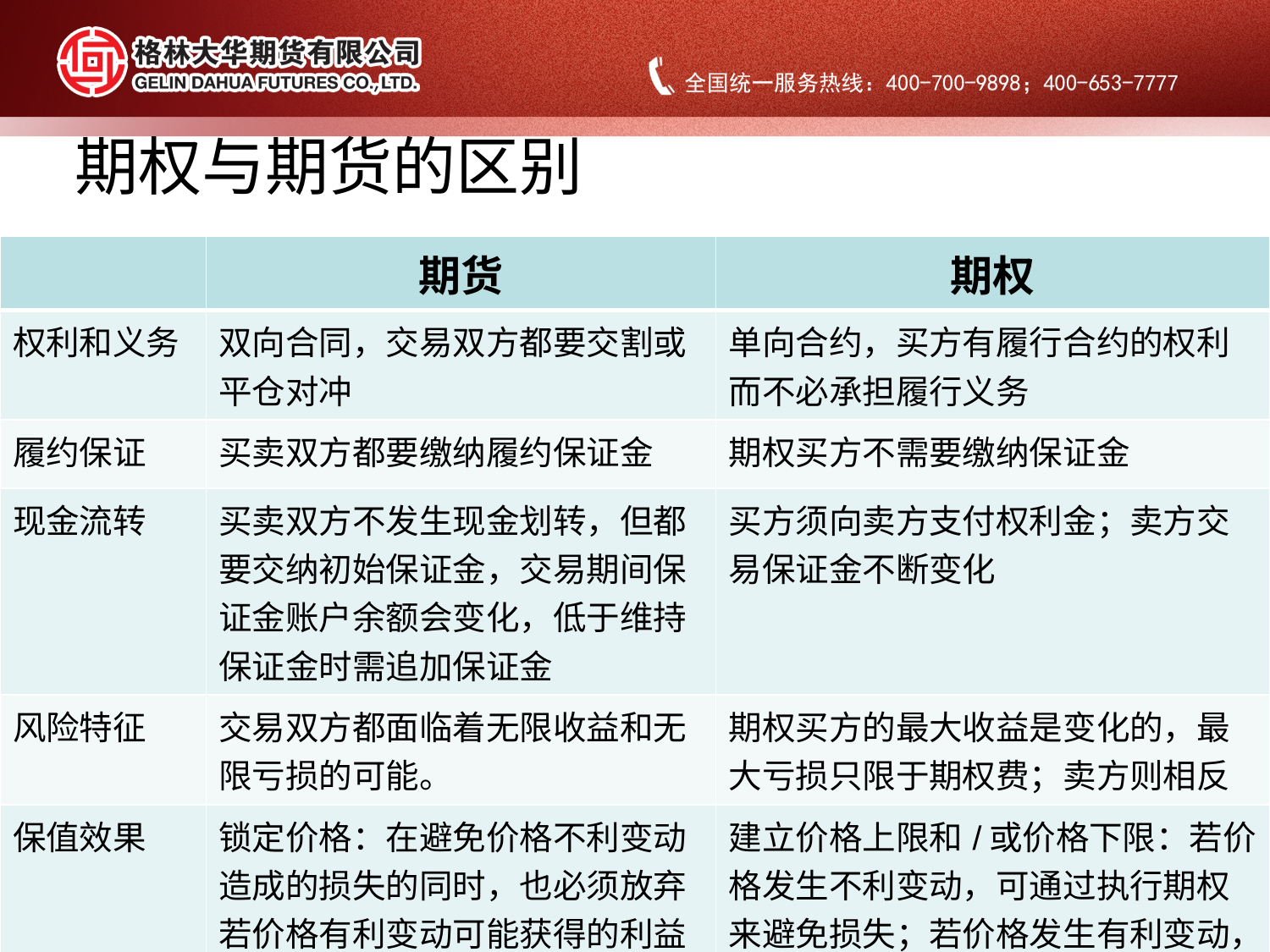

# 期权与期货的区别
|  | 期货 | 期权 |
| --- | --- | --- |
| 权利和义务 | 双向合同，交易双方都要交割或平仓对冲 | 单向合约，买方有履行合约的权利而不必承担履行义务 |
| 履约保证 | 买卖双方都要缴纳履约保证金 | 期权买方不需要缴纳保证金 |
| 现金流转 | 买卖双方不发生现金划转，但都要交纳初始保证金，交易期间保证金账户余额会变化，低于维持保证金时需追加保证金 | 买方须向卖方支付权利金；卖方交易保证金不断变化 |
| 风险特征 | 交易双方都面临着无限收益和无限亏损的可能。 | 期权买方的最大收益是变化的，最大亏损只限于期权费；卖方则相反 |
| 保值效果 | 锁定价格：在避免价格不利变动造成的损失的同时，也必须放弃若价格有利变动可能获得的利益 | 建立价格上限和/或价格下限：若价格发生不利变动，可通过执行期权来避免损失；若价格发生有利变动，可通过放弃期权来保护利益 |
| 合约数量 | 每个合约月份只有一个合约 | 每个合约月份有多个合约 |

3